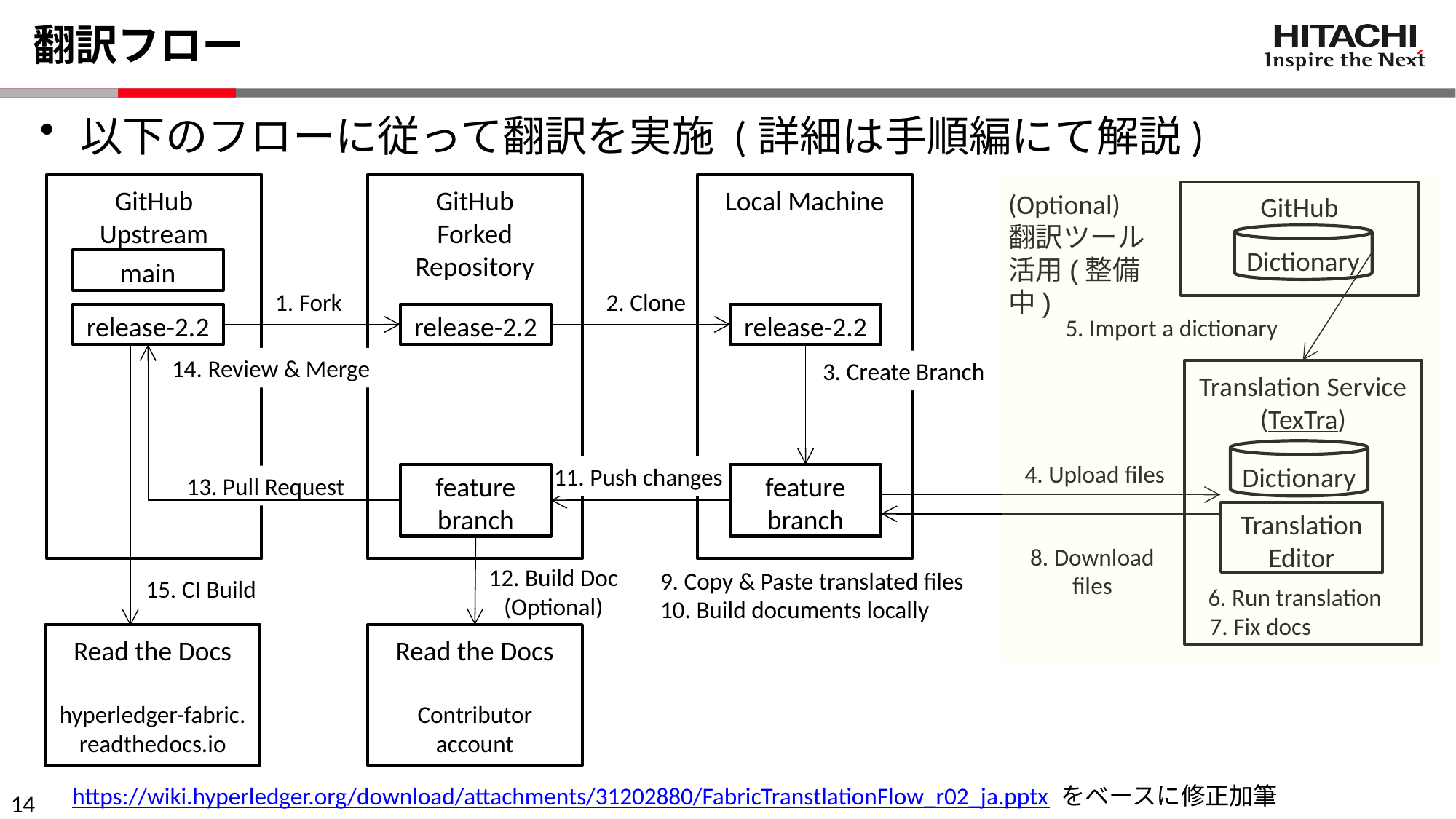

# 翻訳フロー
以下のフローに従って翻訳を実施 (詳細は手順編にて解説)
GitHub
Upstream
GitHub
Forked Repository
Local Machine

GitHub
(Optional)
翻訳ツール
活用(整備中)
Dictionary
main
1. Fork
2. Clone
release-2.2
release-2.2
release-2.2
5. Import a dictionary
14. Review & Merge
3. Create Branch
Translation Service
(TexTra)
Dictionary
4. Upload files
11. Push changes
feature branch
feature branch
13. Pull Request
Translation
Editor
8. Download files
12. Build Doc
(Optional)
9. Copy & Paste translated files
10. Build documents locally
15. CI Build
6. Run translation
7. Fix docs
Read the Docs

hyperledger-fabric.
readthedocs.io
Read the Docs

Contributor account
https://wiki.hyperledger.org/download/attachments/31202880/FabricTranstlationFlow_r02_ja.pptx をベースに修正加筆